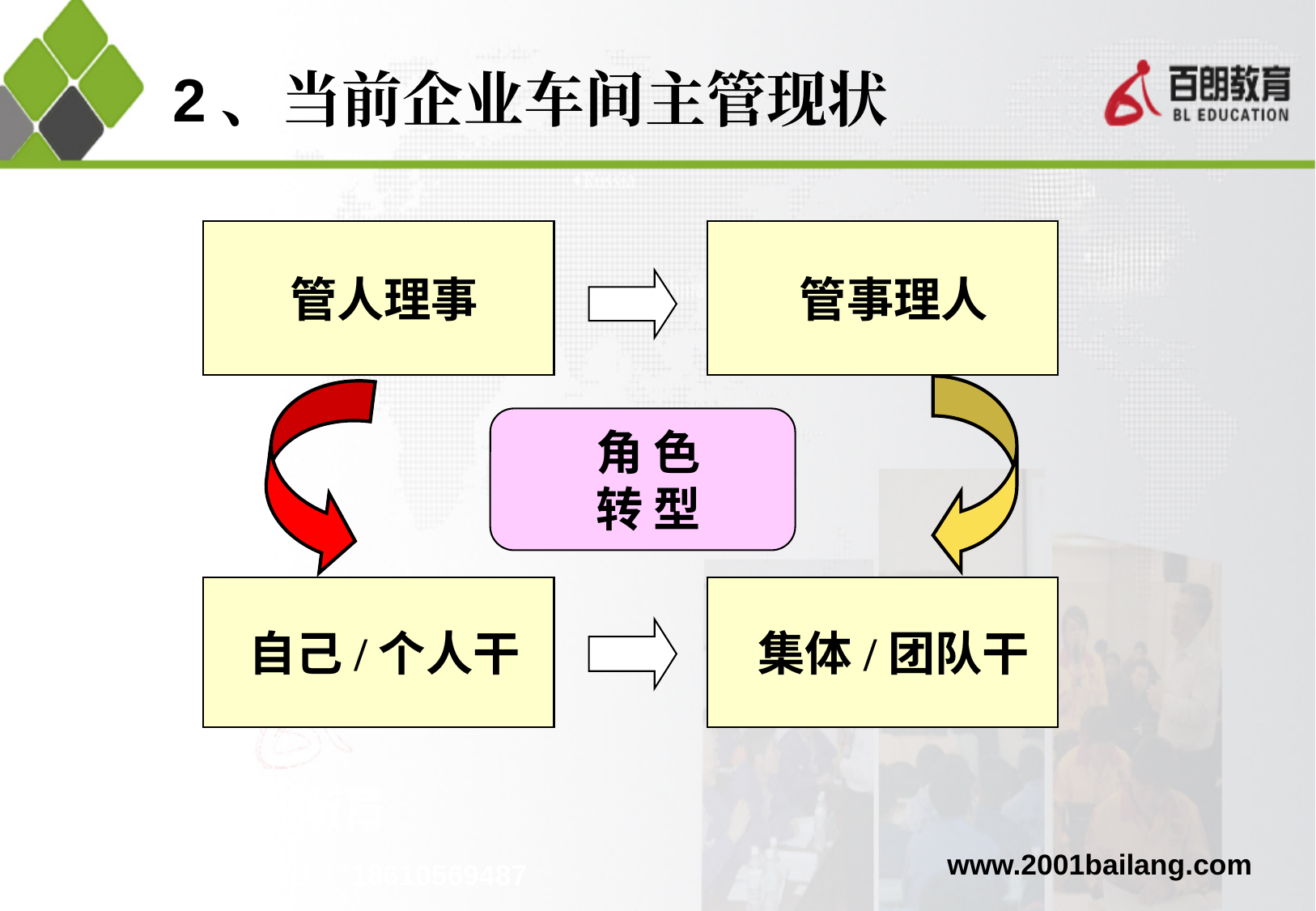

2、当前企业车间主管现状
        管人理事
     管事理人

    角 色
  转 型
       自己/个人干
      集体/团队干